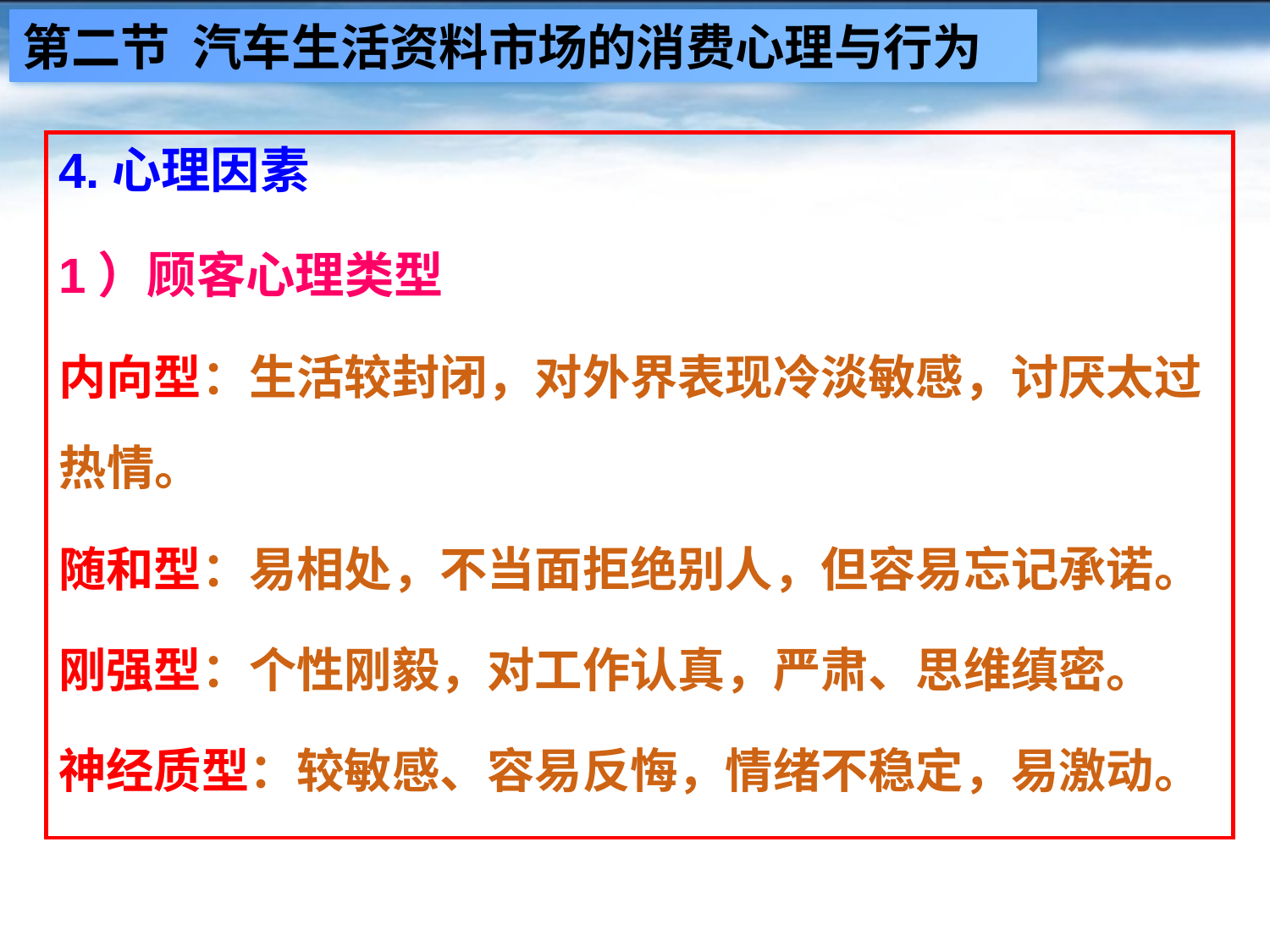

第二节  汽车生活资料市场的消费心理与行为
4.心理因素
1）顾客心理类型
内向型：生活较封闭，对外界表现冷淡敏感，讨厌太过热情。
随和型：易相处，不当面拒绝别人，但容易忘记承诺。
刚强型：个性刚毅，对工作认真，严肃、思维缜密。
神经质型：较敏感、容易反悔，情绪不稳定，易激动。